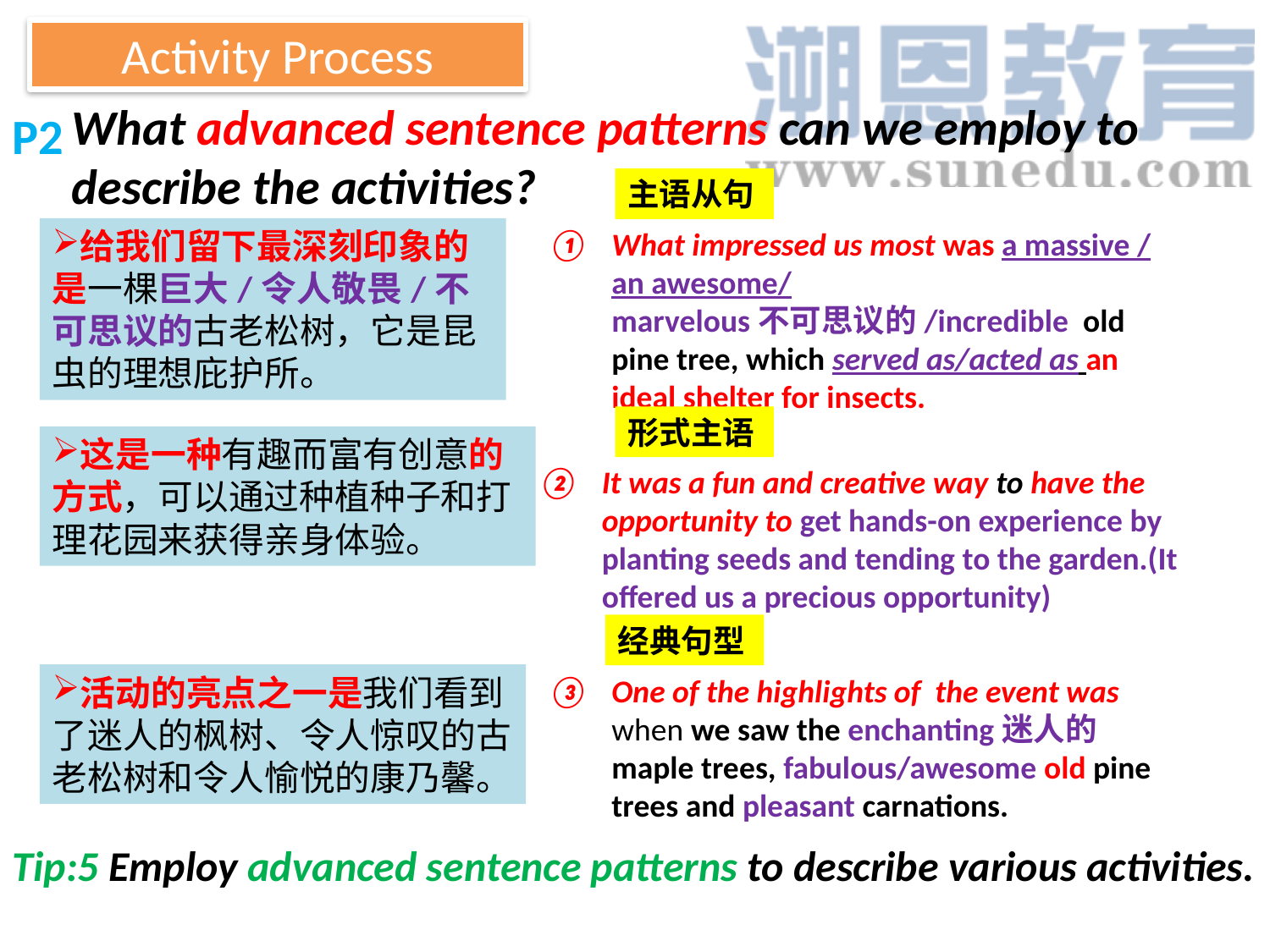

Activity Process
What advanced sentence patterns can we employ to describe the activities?
P2
主语从句
给我们留下最深刻印象的是一棵巨大/令人敬畏/不可思议的古老松树，它是昆虫的理想庇护所。
What impressed us most was a massive / an awesome/ marvelous不可思议的/incredible  old pine tree, which served as/acted as an ideal shelter for insects.
形式主语
这是一种有趣而富有创意的方式，可以通过种植种子和打理花园来获得亲身体验。
It was a fun and creative way to have the opportunity to get hands-on experience by planting seeds and tending to the garden.(It offered us a precious opportunity)
经典句型
活动的亮点之一是我们看到了迷人的枫树、令人惊叹的古老松树和令人愉悦的康乃馨。
One of the highlights of  the event was when we saw the enchanting迷人的 maple trees, fabulous/awesome old pine trees and pleasant carnations.
Tip:5 Employ advanced sentence patterns to describe various activities.